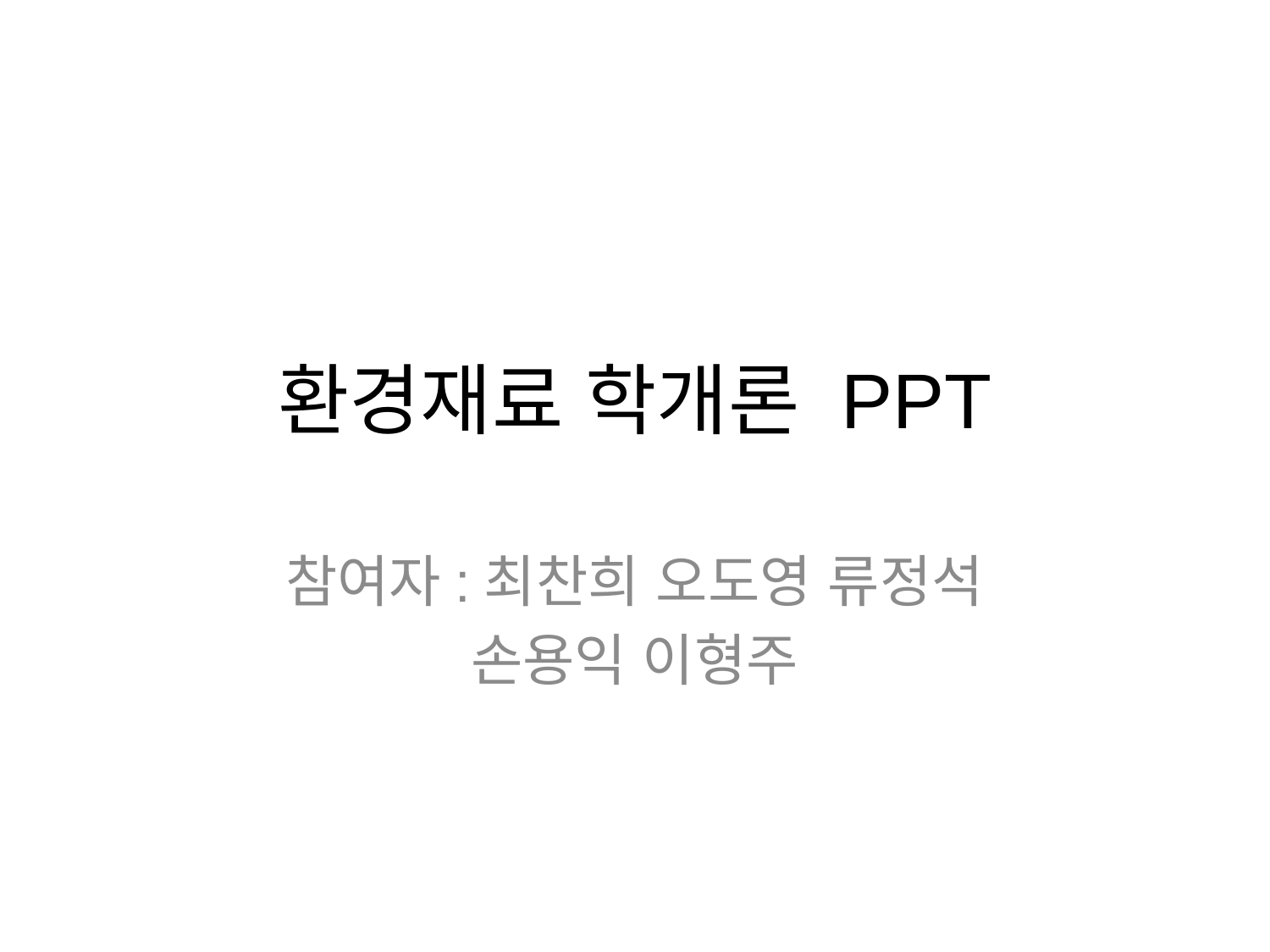

# 환경재료 학개론 PPT
참여자:최찬희 오도영 류정석
손용익 이형주